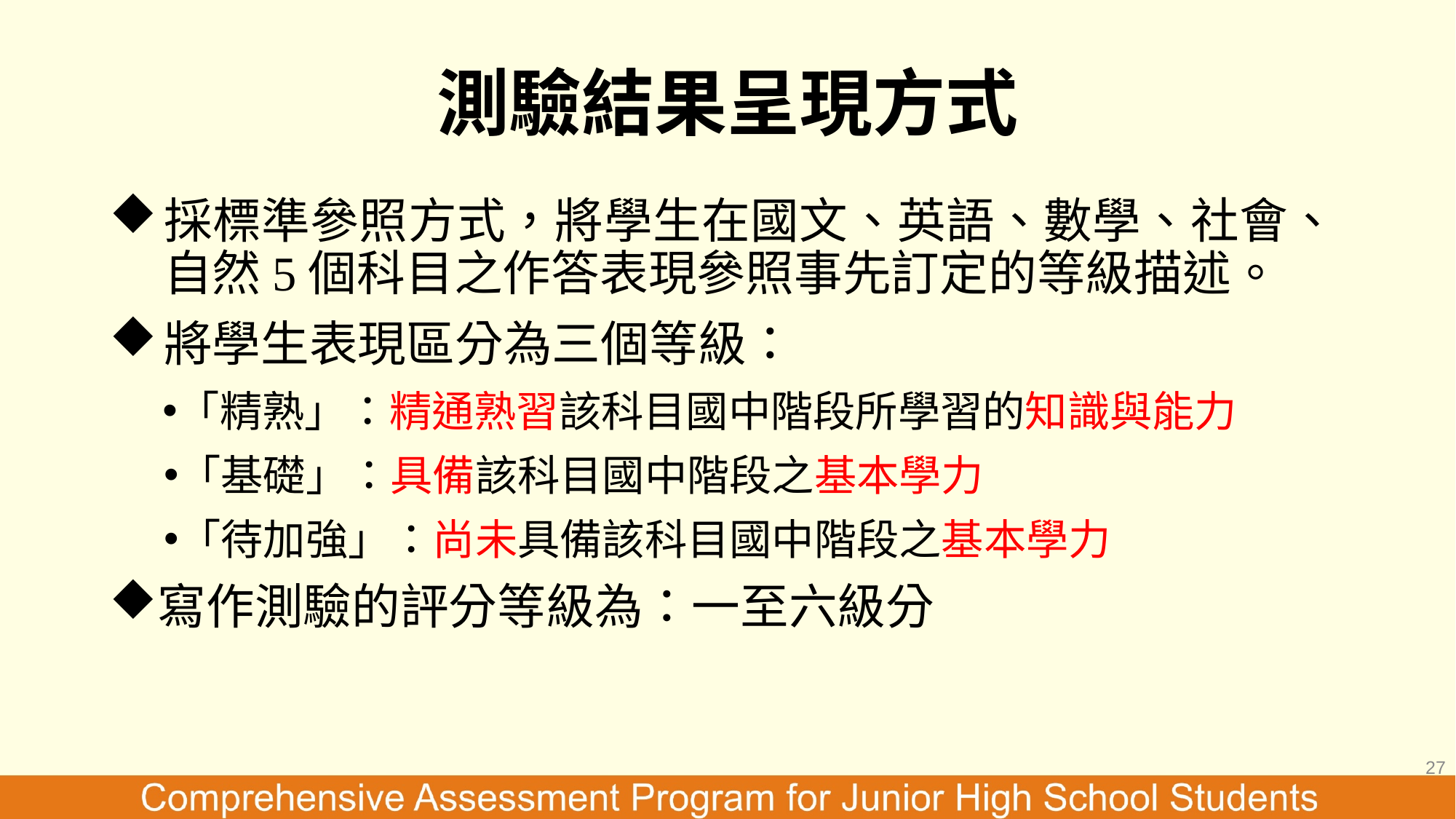

# 測驗結果呈現方式
採標準參照方式，將學生在國文、英語、數學、社會、自然5個科目之作答表現參照事先訂定的等級描述。
將學生表現區分為三個等級：
「精熟」：精通熟習該科目國中階段所學習的知識與能力
「基礎」：具備該科目國中階段之基本學力
「待加強」：尚未具備該科目國中階段之基本學力
寫作測驗的評分等級為：一至六級分

27